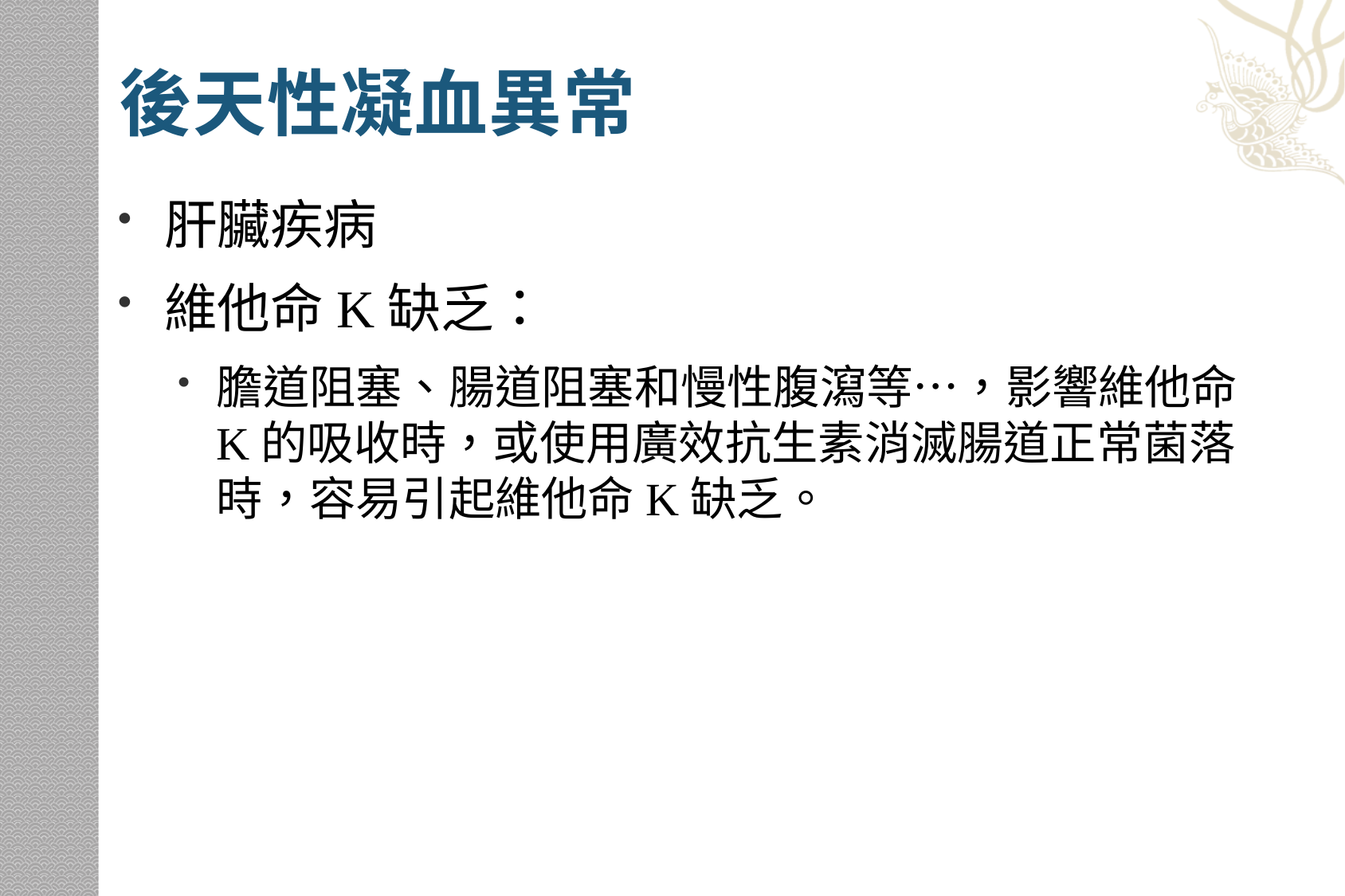

# 後天性凝血異常
肝臟疾病
維他命K缺乏：
膽道阻塞、腸道阻塞和慢性腹瀉等…，影響維他命K的吸收時，或使用廣效抗生素消滅腸道正常菌落時，容易引起維他命K缺乏。